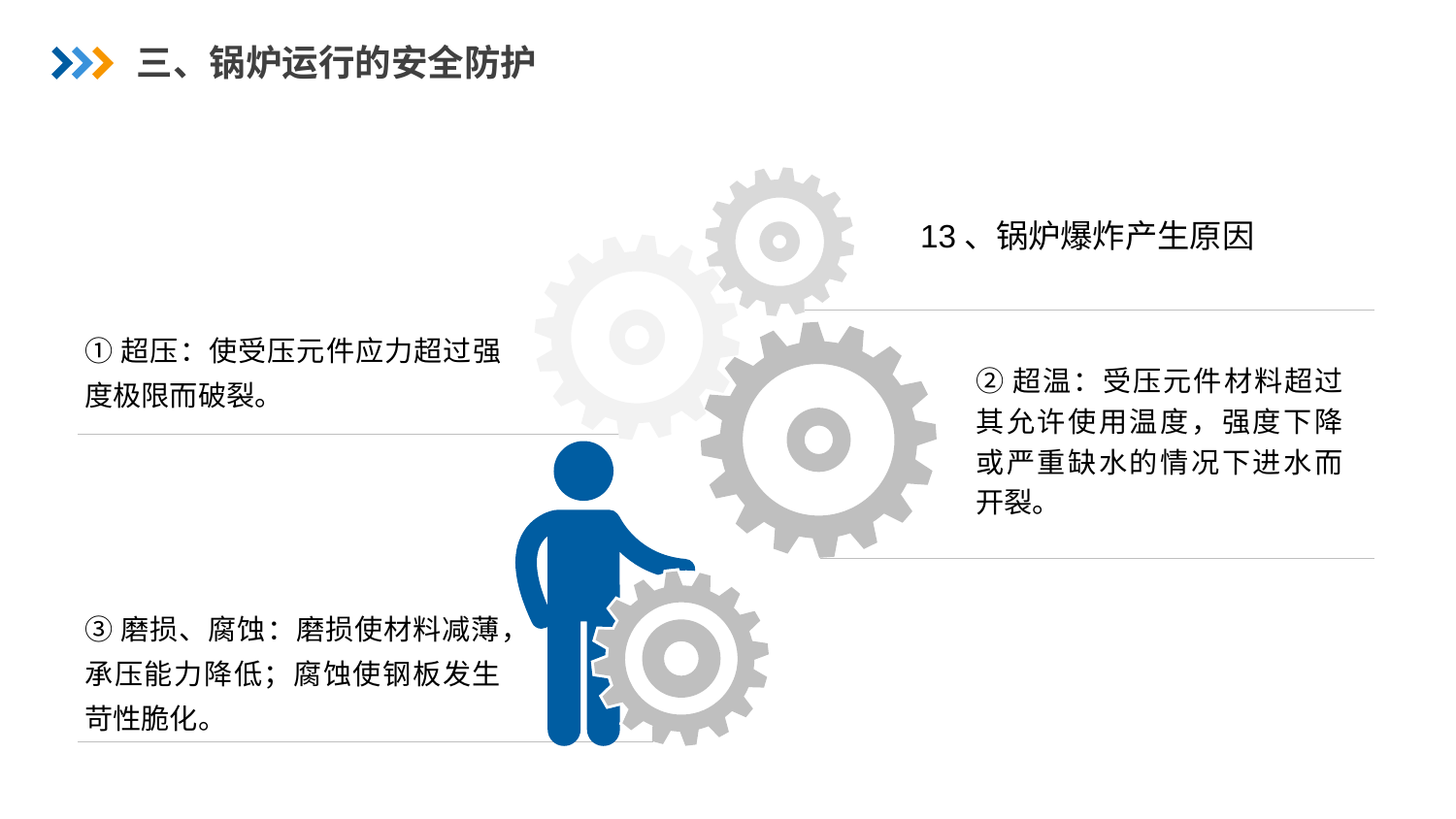

三、锅炉运行的安全防护

  13、锅炉爆炸产生原因
①超压：使受压元件应力超过强度极限而破裂。
②超温：受压元件材料超过其允许使用温度，强度下降或严重缺水的情况下进水而开裂。
③磨损、腐蚀：磨损使材料减薄，承压能力降低；腐蚀使钢板发生苛性脆化。